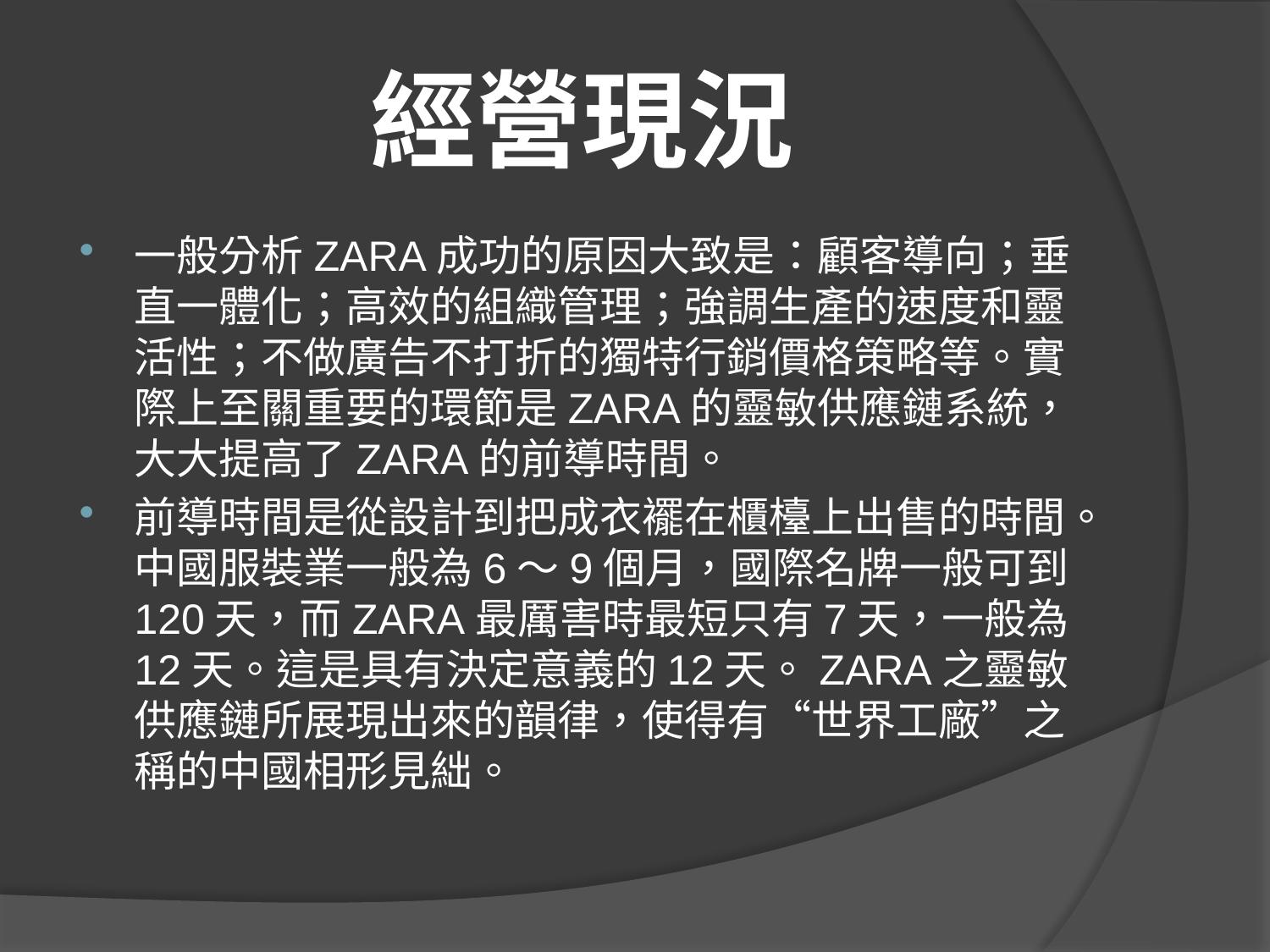

# 經營現況
一般分析ZARA成功的原因大致是：顧客導向；垂直一體化；高效的組織管理；強調生產的速度和靈活性；不做廣告不打折的獨特行銷價格策略等。實際上至關重要的環節是ZARA的靈敏供應鏈系統，大大提高了ZARA的前導時間。
前導時間是從設計到把成衣襬在櫃檯上出售的時間。中國服裝業一般為6～9個月，國際名牌一般可到120天，而ZARA最厲害時最短只有7天，一般為12天。這是具有決定意義的12天。ZARA之靈敏供應鏈所展現出來的韻律，使得有“世界工廠”之稱的中國相形見絀。